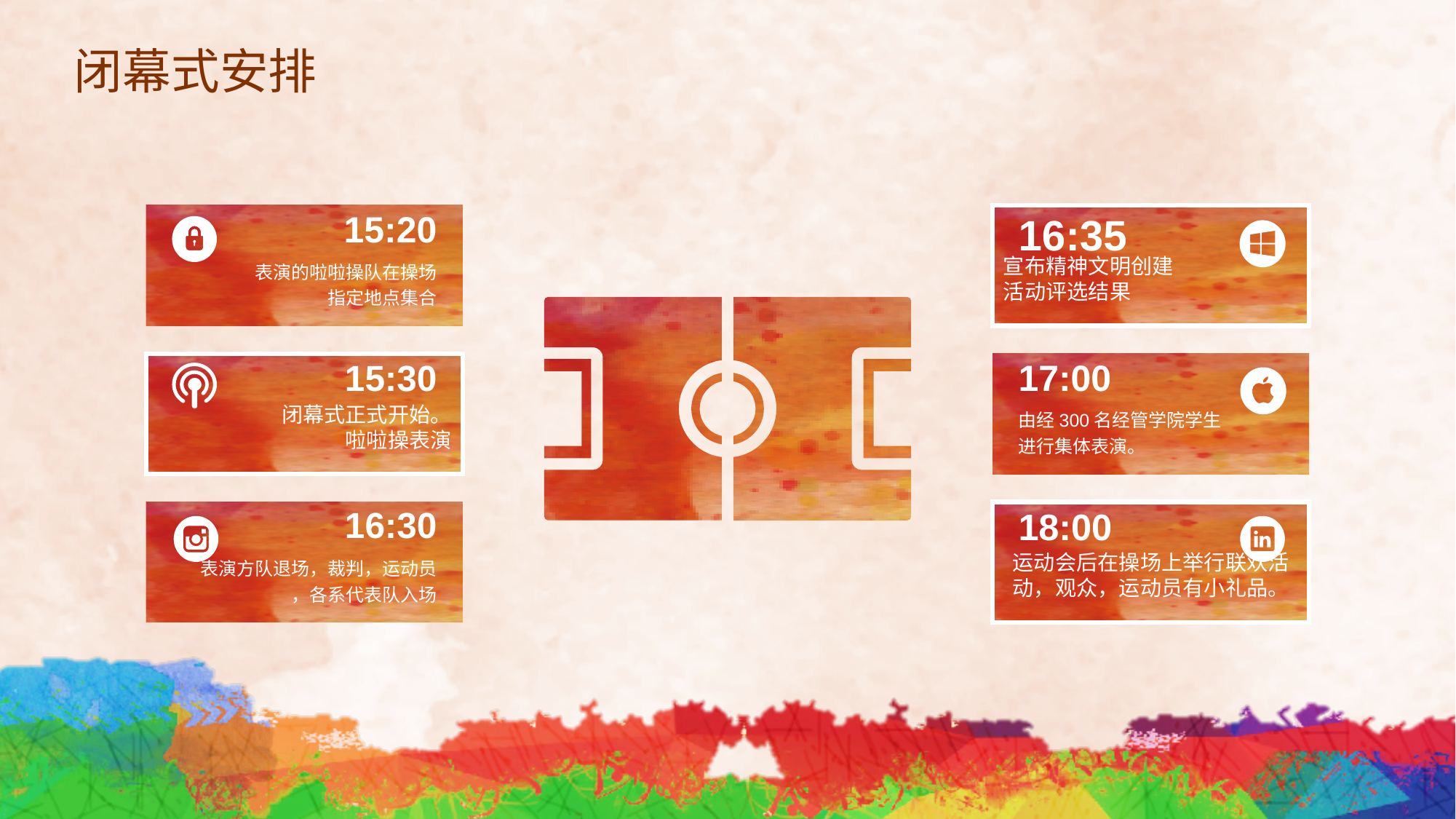

# 闭幕式安排
表演的啦啦操队在操场
指定地点集合
15:20

宣布精神文明创建
活动评选结果

16:35

闭幕式正式开始。
啦啦操表演
15:30

由经300名经管学院学生
进行集体表演。
17:00

16:30
表演方队退场，裁判，运动员
，各系代表队入场

运动会后在操场上举行联欢活动，观众，运动员有小礼品。
18:00